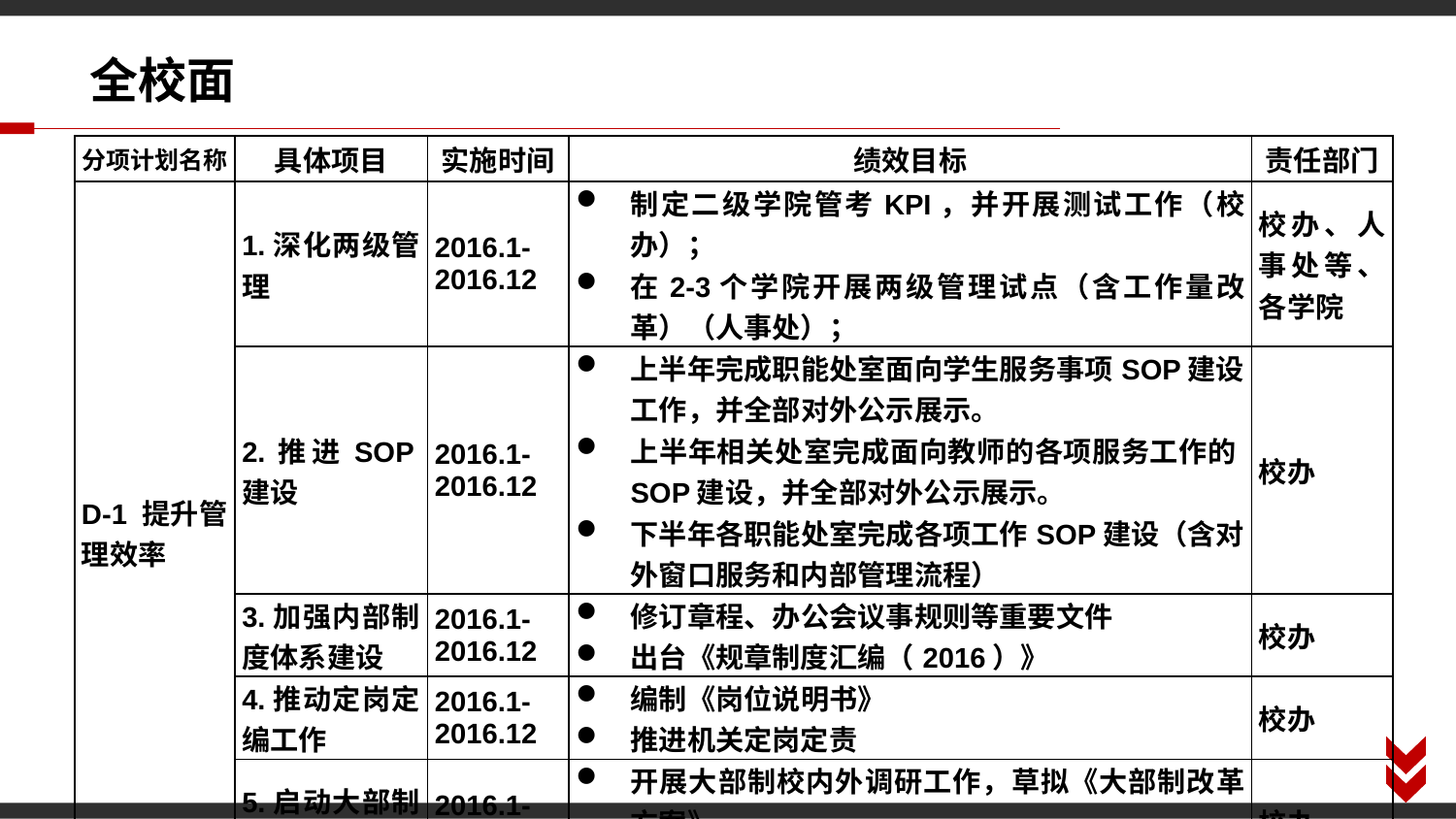

全校面

| 分项计划名称 | 具体项目 | 实施时间 | 绩效目标 | 责任部门 |
| --- | --- | --- | --- | --- |
| D-1 提升管理效率 | 1.深化两级管理 | 2016.1-2016.12 | 制定二级学院管考KPI，并开展测试工作（校办）； 在2-3个学院开展两级管理试点（含工作量改革）（人事处）； | 校办、人事处等、各学院 |
|  | 2.推进SOP建设 | 2016.1-2016.12 | 上半年完成职能处室面向学生服务事项SOP建设工作，并全部对外公示展示。 上半年相关处室完成面向教师的各项服务工作的SOP建设，并全部对外公示展示。 下半年各职能处室完成各项工作SOP建设（含对外窗口服务和内部管理流程） | 校办 |
|  | 3.加强内部制度体系建设 | 2016.1-2016.12 | 修订章程、办公会议事规则等重要文件 出台《规章制度汇编（2016）》 | 校办 |
|  | 4.推动定岗定编工作 | 2016.1-2016.12 | 编制《岗位说明书》 推进机关定岗定责 | 校办 |
|  | 5.启动大部制改革试点 | 2016.1-2016.12 | 开展大部制校内外调研工作，草拟《大部制改革方案》 推动1-2个大部建设 | 校办 |